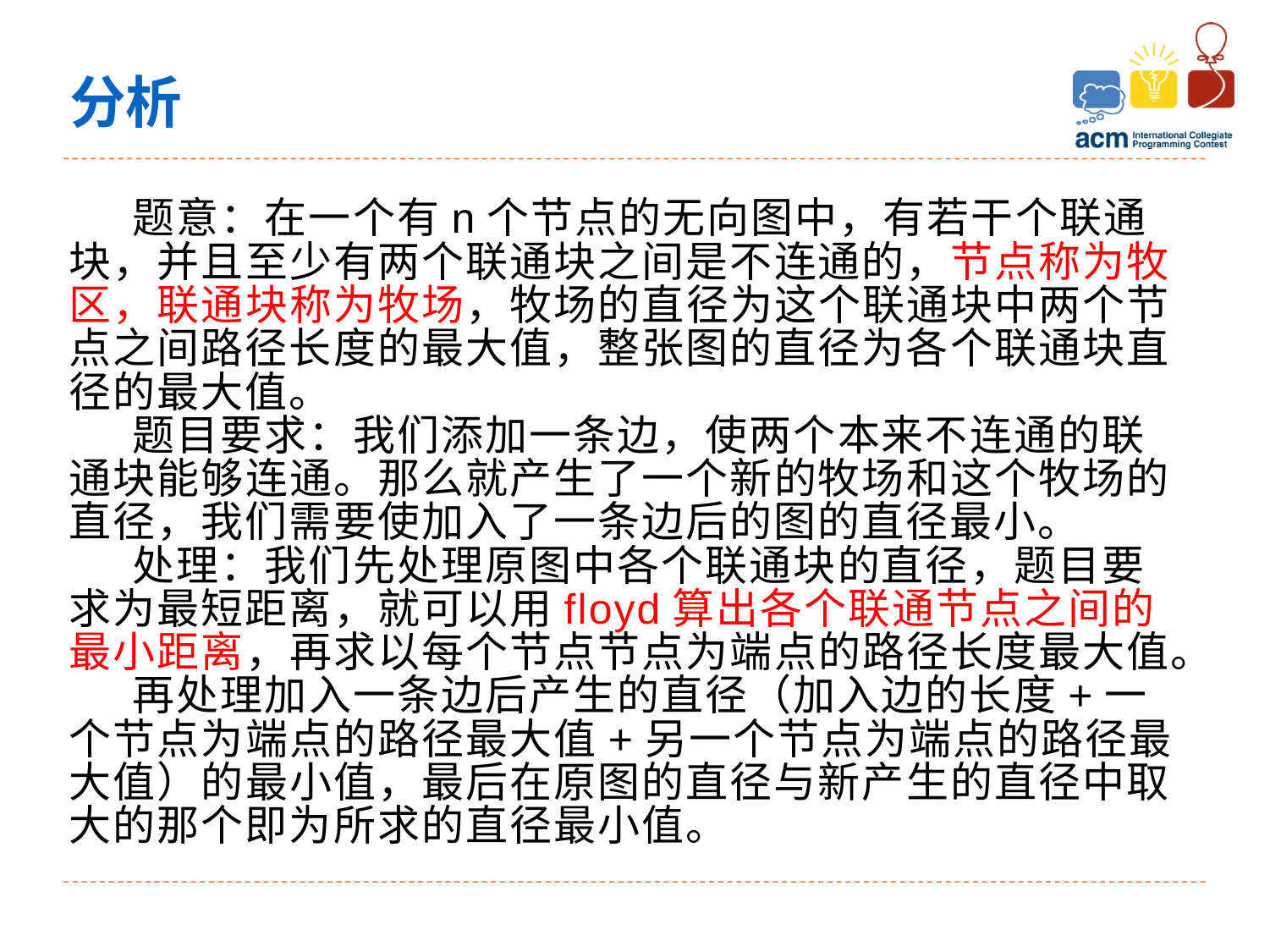

分析
题意：在一个有n个节点的无向图中，有若干个联通块，并且至少有两个联通块之间是不连通的，节点称为牧区，联通块称为牧场，牧场的直径为这个联通块中两个节点之间路径长度的最大值，整张图的直径为各个联通块直径的最大值。
题目要求：我们添加一条边，使两个本来不连通的联通块能够连通。那么就产生了一个新的牧场和这个牧场的直径，我们需要使加入了一条边后的图的直径最小。
处理：我们先处理原图中各个联通块的直径，题目要求为最短距离，就可以用floyd算出各个联通节点之间的最小距离，再求以每个节点节点为端点的路径长度最大值。
再处理加入一条边后产生的直径（加入边的长度+一个节点为端点的路径最大值+另一个节点为端点的路径最大值）的最小值，最后在原图的直径与新产生的直径中取大的那个即为所求的直径最小值。